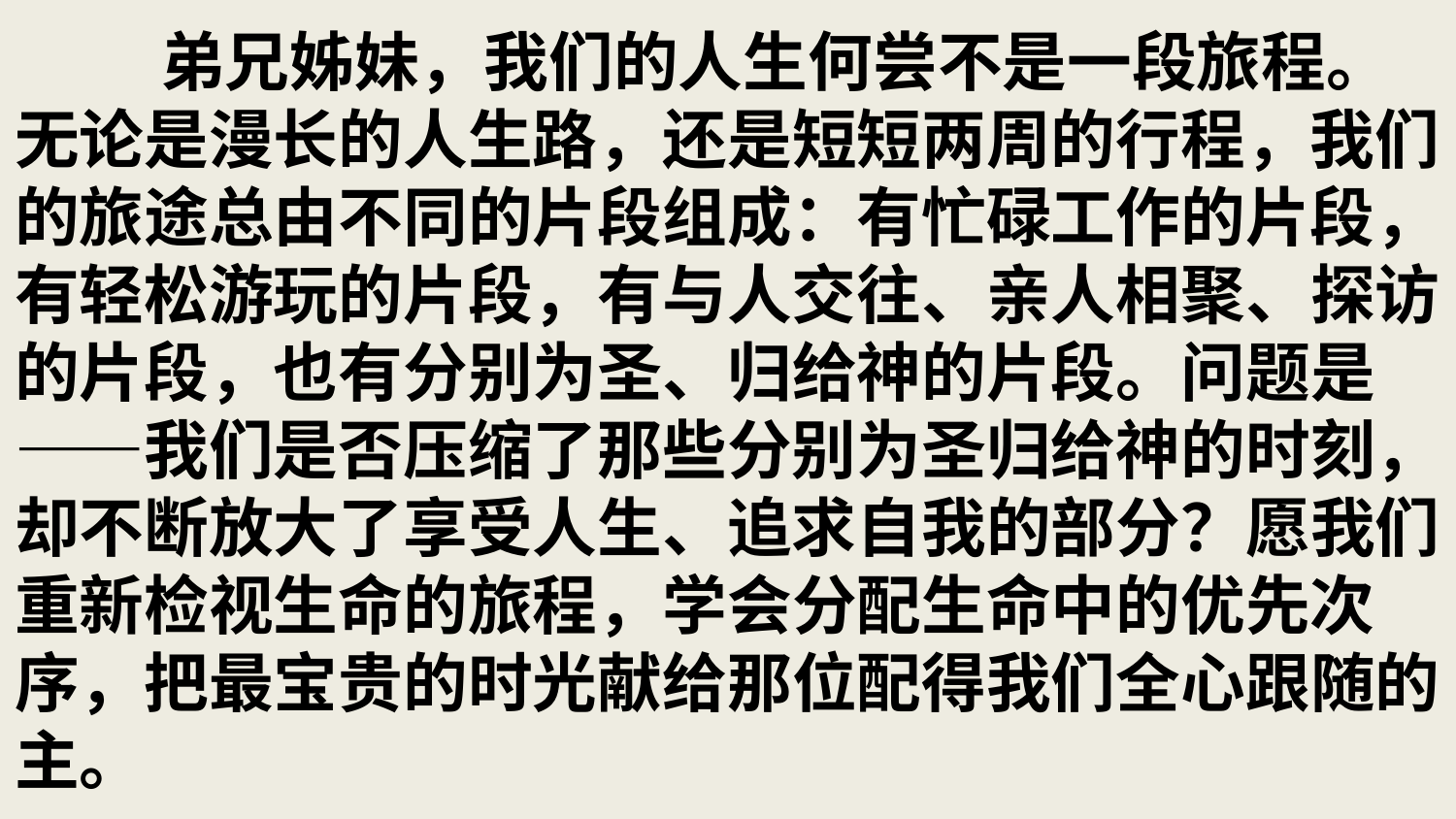

# 弟兄姊妹，我们的人生何尝不是一段旅程。无论是漫长的人生路，还是短短两周的行程，我们的旅途总由不同的片段组成：有忙碌工作的片段，有轻松游玩的片段，有与人交往、亲人相聚、探访的片段，也有分别为圣、归给神的片段。问题是——我们是否压缩了那些分别为圣归给神的时刻，却不断放大了享受人生、追求自我的部分？愿我们重新检视生命的旅程，学会分配生命中的优先次序，把最宝贵的时光献给那位配得我们全心跟随的主。